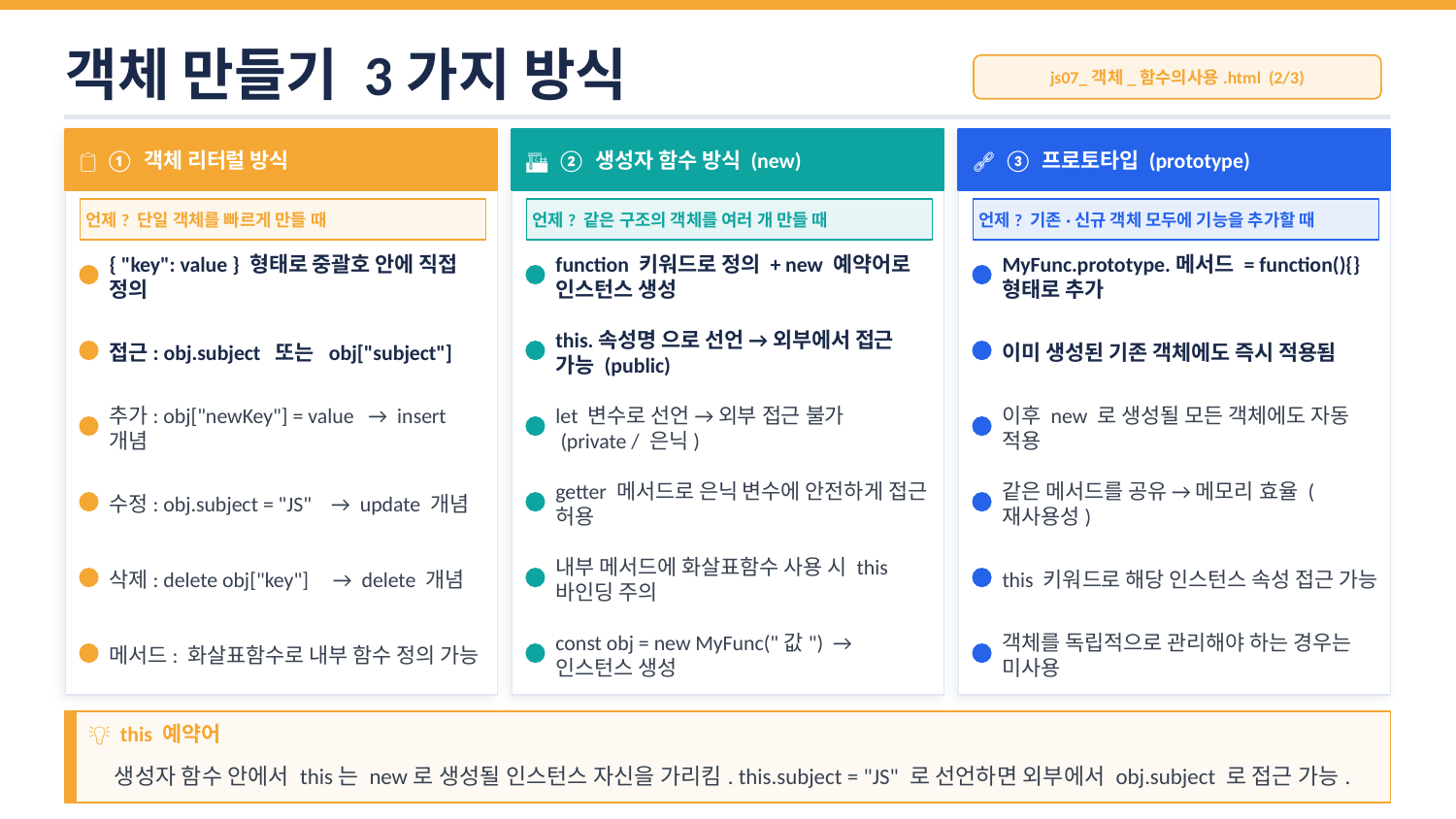

객체 만들기 3가지 방식

js07_객체_함수의사용.html  (2/3)

📋  ① 객체 리터럴 방식
🏗  ② 생성자 함수 방식 (new)
🔗  ③ 프로토타입 (prototype)

언제? 단일 객체를 빠르게 만들 때
언제? 같은 구조의 객체를 여러 개 만들 때
언제? 기존·신규 객체 모두에 기능을 추가할 때
{ "key": value } 형태로 중괄호 안에 직접 정의
function 키워드로 정의 + new 예약어로 인스턴스 생성
MyFunc.prototype.메서드 = function(){} 형태로 추가

접근: obj.subject  또는  obj["subject"]
this.속성명 으로 선언 → 외부에서 접근 가능 (public)
이미 생성된 기존 객체에도 즉시 적용됨

추가: obj["newKey"] = value   →  insert 개념
let 변수로 선언 → 외부 접근 불가
 (private / 은닉)
이후 new 로 생성될 모든 객체에도 자동 적용

수정: obj.subject = "JS"    →  update 개념
getter 메서드로 은닉 변수에 안전하게 접근 허용
같은 메서드를 공유 → 메모리 효율 (재사용성)

삭제: delete obj["key"]     →  delete 개념
내부 메서드에 화살표함수 사용 시 this 바인딩 주의
this 키워드로 해당 인스턴스 속성 접근 가능

메서드: 화살표함수로 내부 함수 정의 가능
const obj = new MyFunc("값")  →  인스턴스 생성
객체를 독립적으로 관리해야 하는 경우는 미사용

💡  this 예약어
생성자 함수 안에서 this는 new로 생성될 인스턴스 자신을 가리킴. this.subject = "JS" 로 선언하면 외부에서 obj.subject 로 접근 가능.